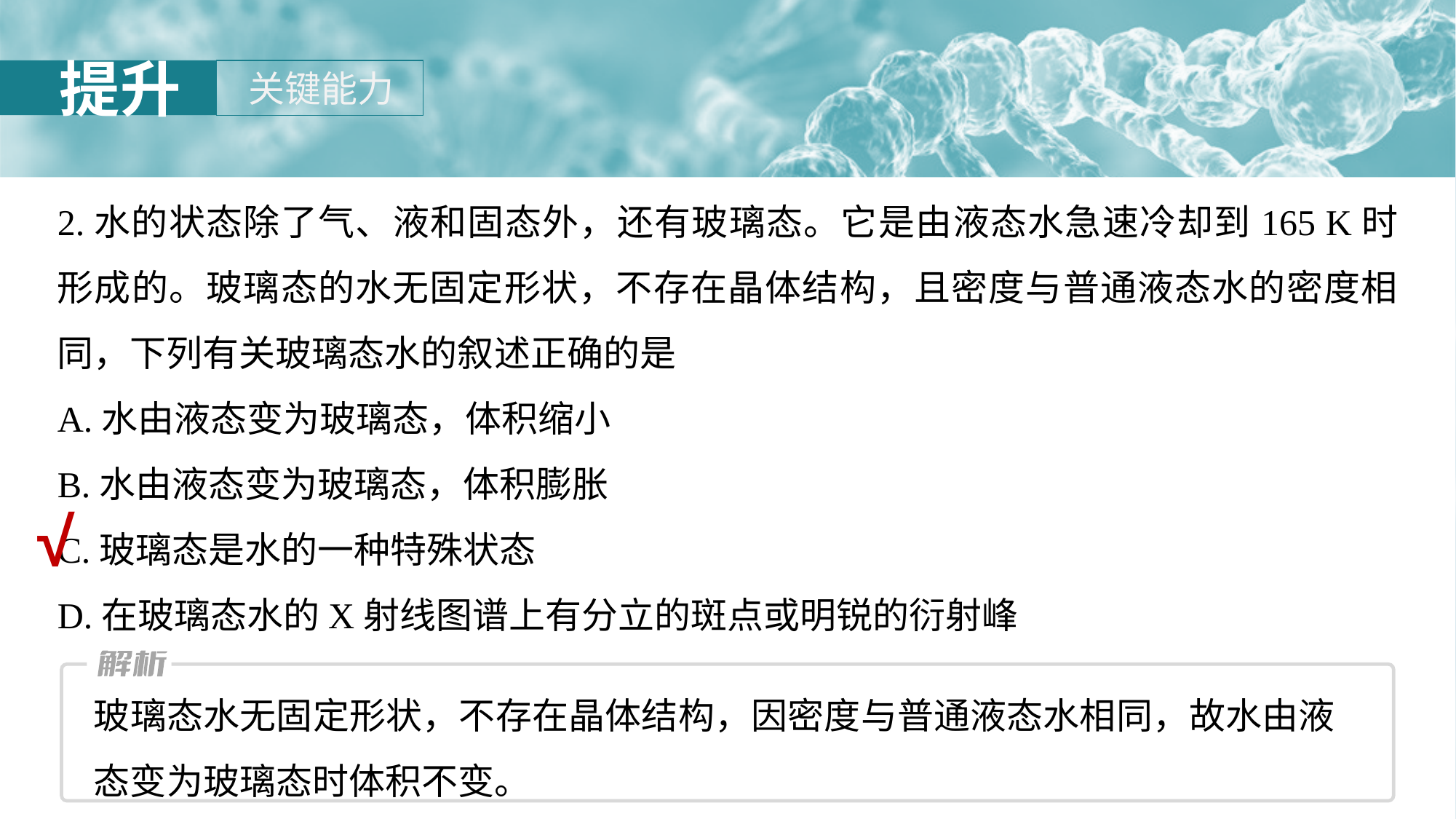

2.水的状态除了气、液和固态外，还有玻璃态。它是由液态水急速冷却到165 K时形成的。玻璃态的水无固定形状，不存在晶体结构，且密度与普通液态水的密度相同，下列有关玻璃态水的叙述正确的是
A.水由液态变为玻璃态，体积缩小
B.水由液态变为玻璃态，体积膨胀
C.玻璃态是水的一种特殊状态
D.在玻璃态水的X射线图谱上有分立的斑点或明锐的衍射峰
√

玻璃态水无固定形状，不存在晶体结构，因密度与普通液态水相同，故水由液态变为玻璃态时体积不变。